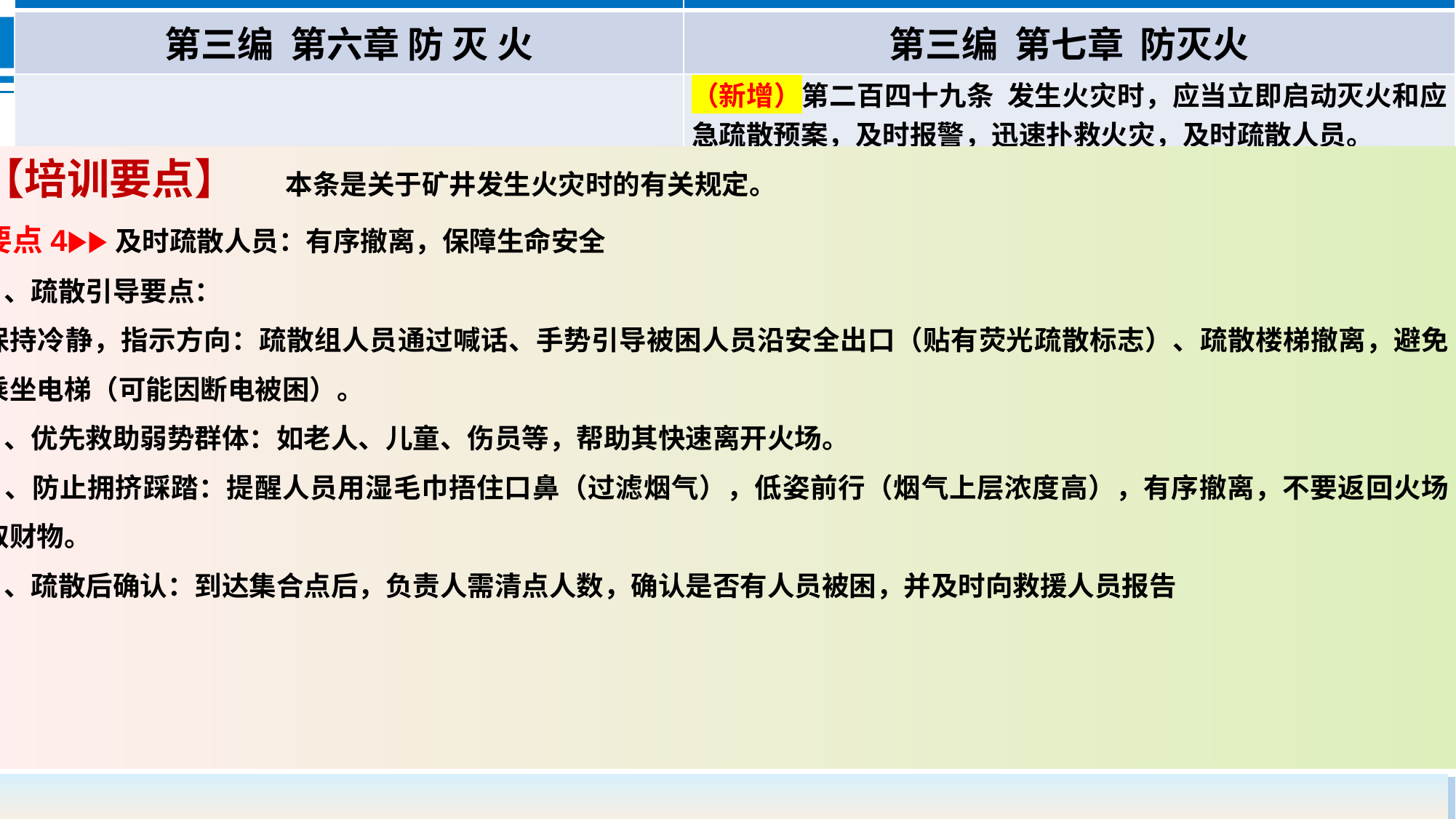

| 《煤矿安全规程》（2022版） | 《煤矿安全规程》（2025版） |
| --- | --- |
| 第三编 第六章 防 灭 火 | 第三编 第七章 防灭火 |
|  | （新增）第二百四十九条 发生火灾时，应当立即启动灭火和应急疏散预案，及时报警，迅速扑救火灾，及时疏散人员。 |
【培训要点】      本条是关于矿井发生火灾时的有关规定。
要点4▶▶及时疏散人员：有序撤离，保障生命安全
1、疏散引导要点：
保持冷静，指示方向：疏散组人员通过喊话、手势引导被困人员沿安全出口（贴有荧光疏散标志）、疏散楼梯撤离，避免乘坐电梯（可能因断电被困）。
2、优先救助弱势群体：如老人、儿童、伤员等，帮助其快速离开火场。
3、防止拥挤踩踏：提醒人员用湿毛巾捂住口鼻（过滤烟气），低姿前行（烟气上层浓度高），有序撤离，不要返回火场取财物。
4、疏散后确认：到达集合点后，负责人需清点人数，确认是否有人员被困，并及时向救援人员报告